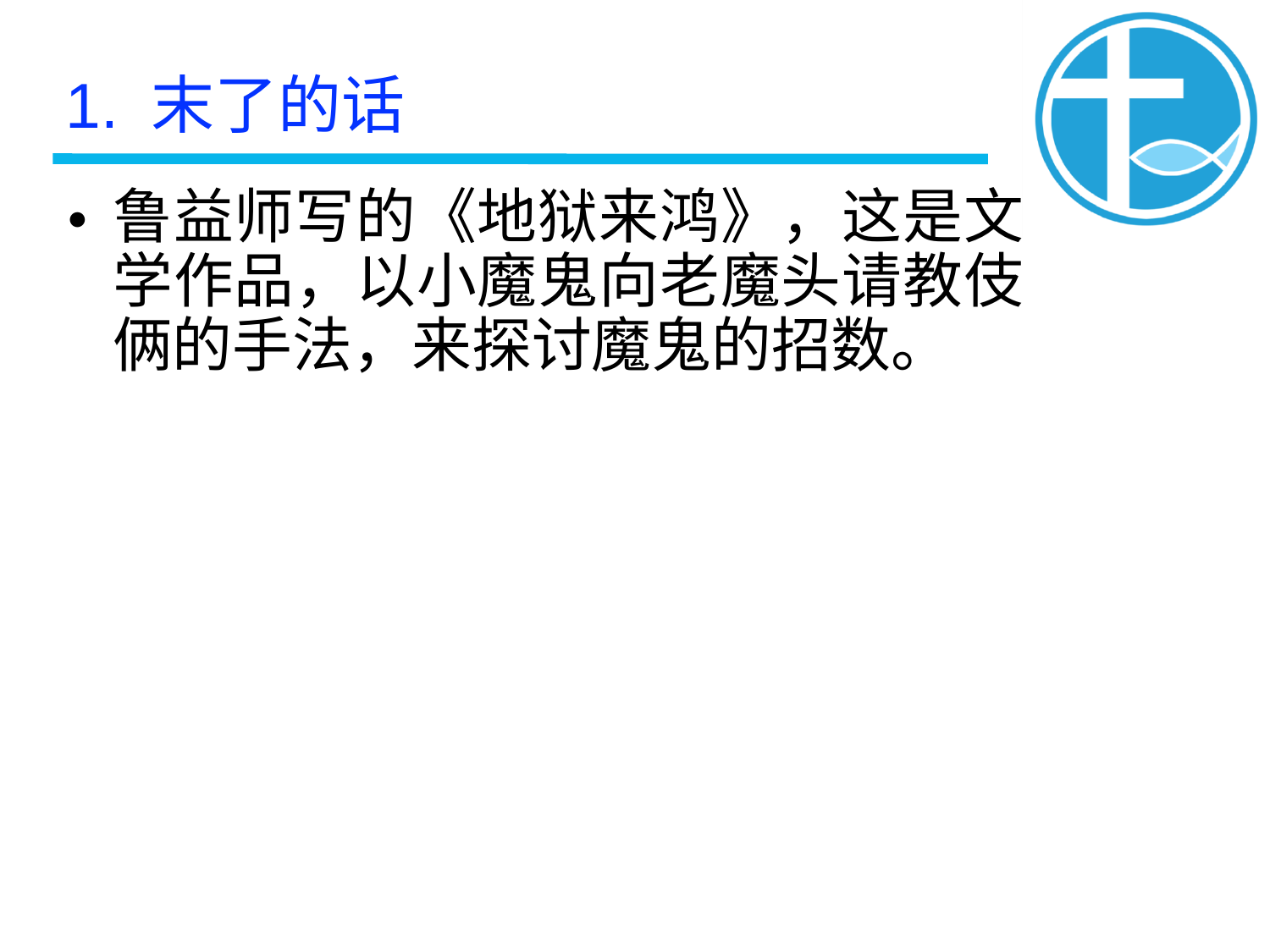

1. 末了的话
鲁益师写的《地狱来鸿》，这是文学作品，以小魔鬼向老魔头请教伎俩的手法，来探讨魔鬼的招数。